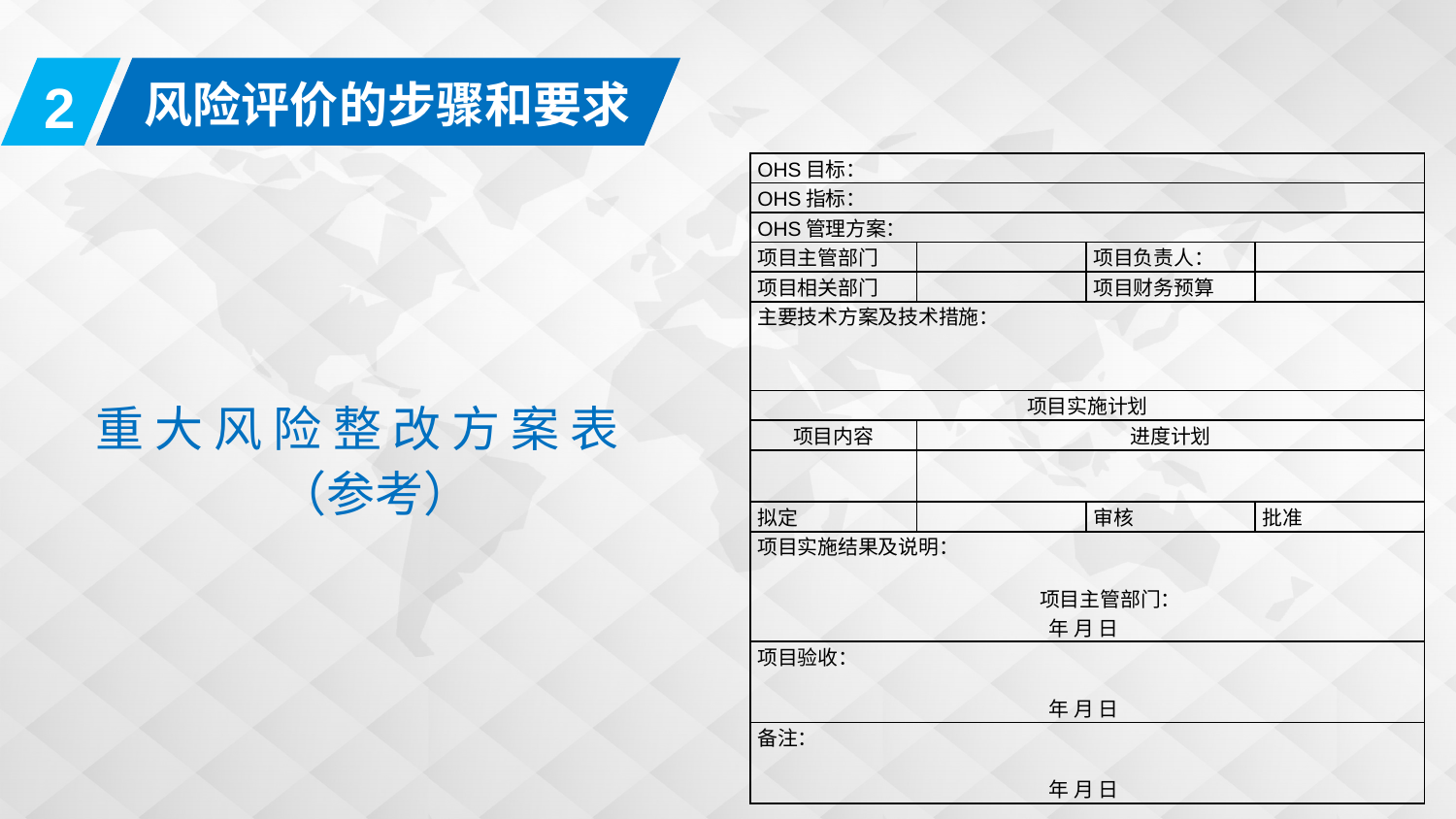

2
风险评价的步骤和要求
| OHS目标： |  |  |  |
| --- | --- | --- | --- |
| OHS指标： |  |  |  |
| OHS管理方案： |  |  |  |
| 项目主管部门 |  | 项目负责人： |  |
| 项目相关部门 |  | 项目财务预算 |  |
| 主要技术方案及技术措施： |  |  |  |
| 项目实施计划 |  |  |  |
| 项目内容 | 进度计划 |  |  |
|  |  |  |  |
| 拟定 |  | 审核 | 批准 |
| 项目实施结果及说明：   项目主管部门： 年 月 日 |  |  |  |
| 项目验收：   年 月 日 |  |  |  |
| 备注：   年 月 日 |  |  |  |
重 大 风 险 整 改 方 案 表
（参考）